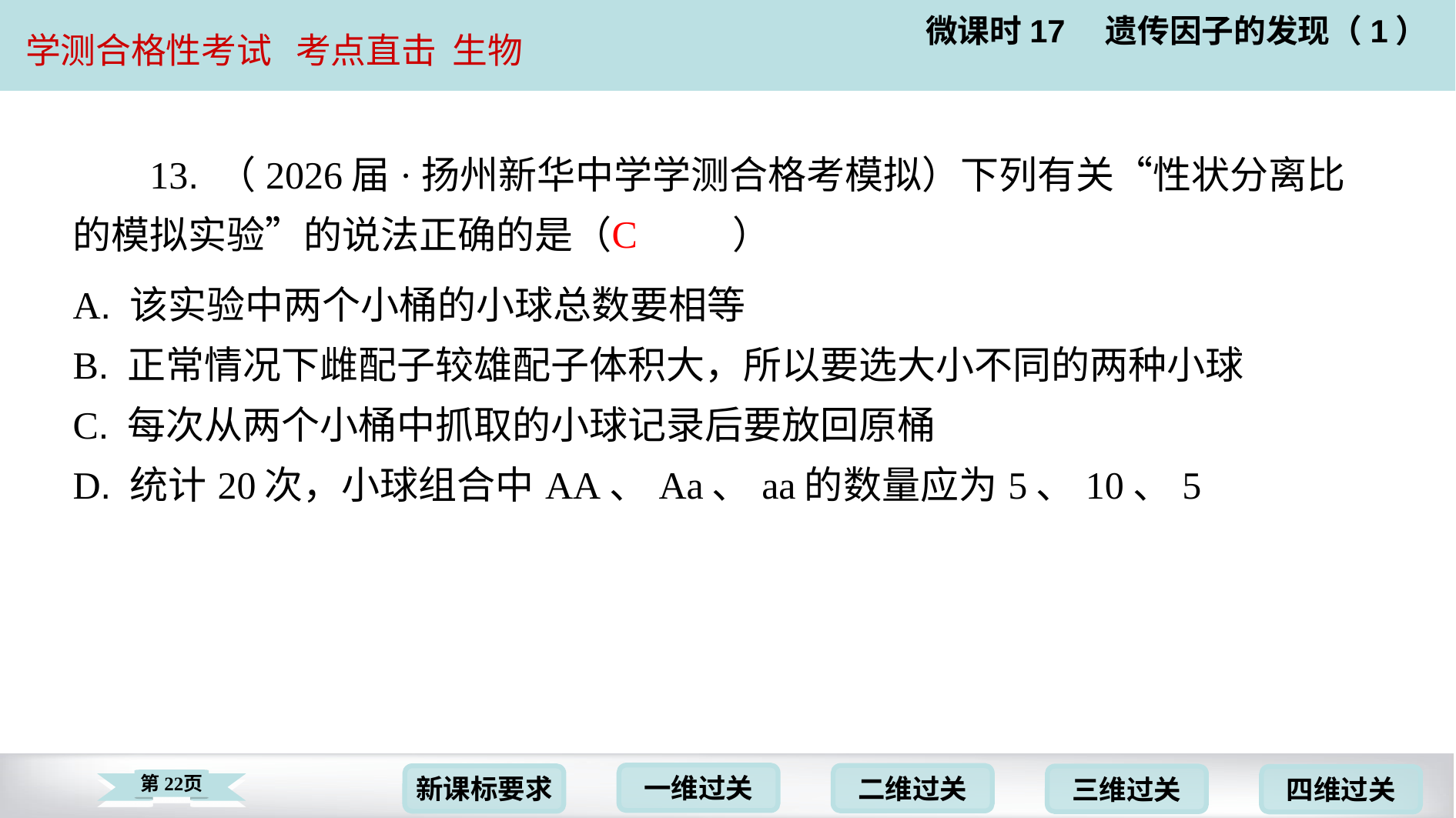

13. （2026届·扬州新华中学学测合格考模拟）下列有关“性状分离比的模拟实验”的说法正确的是（　C　）
C
| A. 该实验中两个小桶的小球总数要相等 |
| --- |
| B. 正常情况下雌配子较雄配子体积大，所以要选大小不同的两种小球 |
| C. 每次从两个小桶中抓取的小球记录后要放回原桶 |
| D. 统计20次，小球组合中AA、Aa、aa的数量应为5、10、5 |